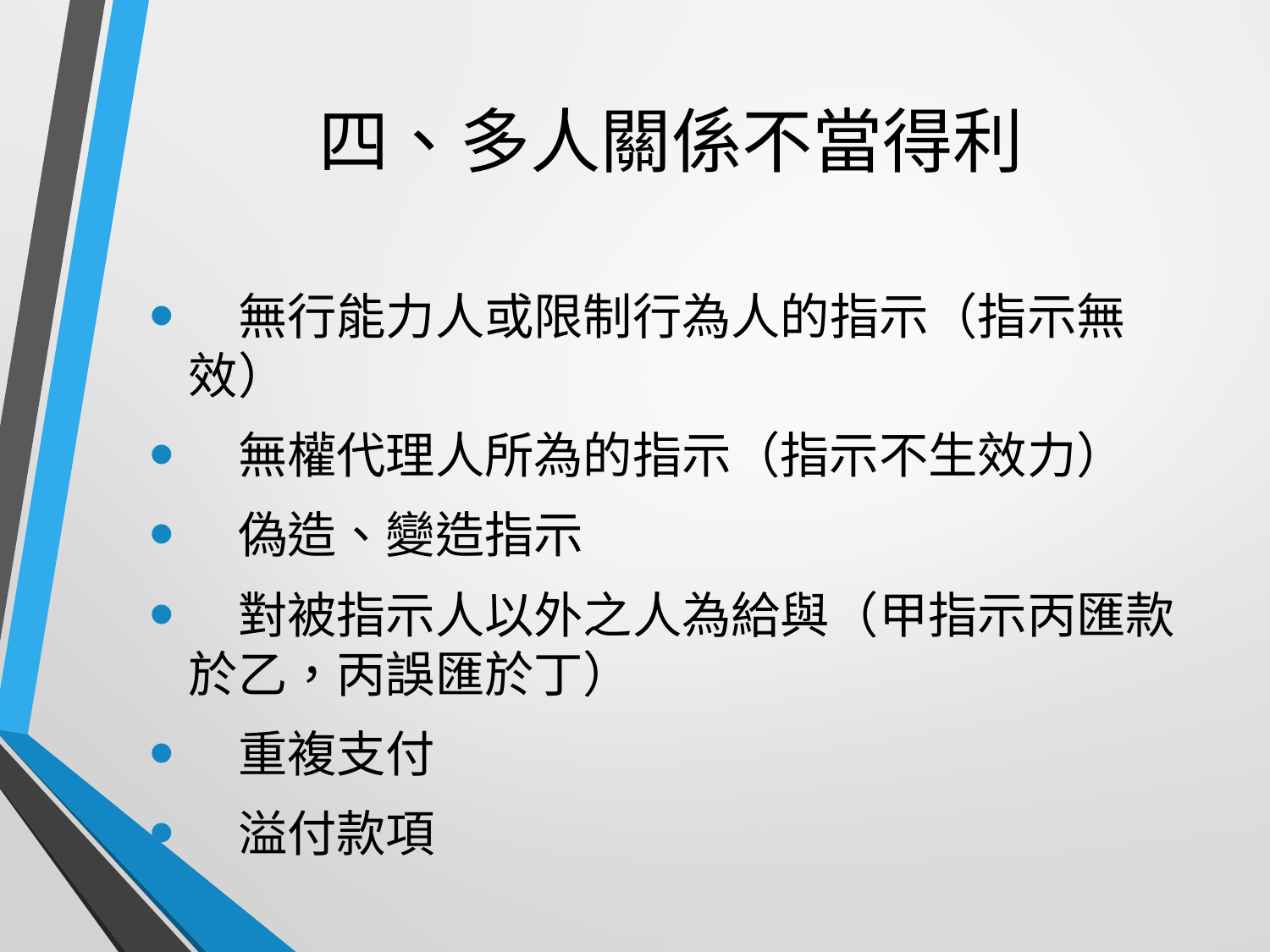

# 四、多人關係不當得利
　無行能力人或限制行為人的指示（指示無效）
　無權代理人所為的指示（指示不生效力）
　偽造、變造指示
　對被指示人以外之人為給與（甲指示丙匯款於乙，丙誤匯於丁）
　重複支付
　溢付款項